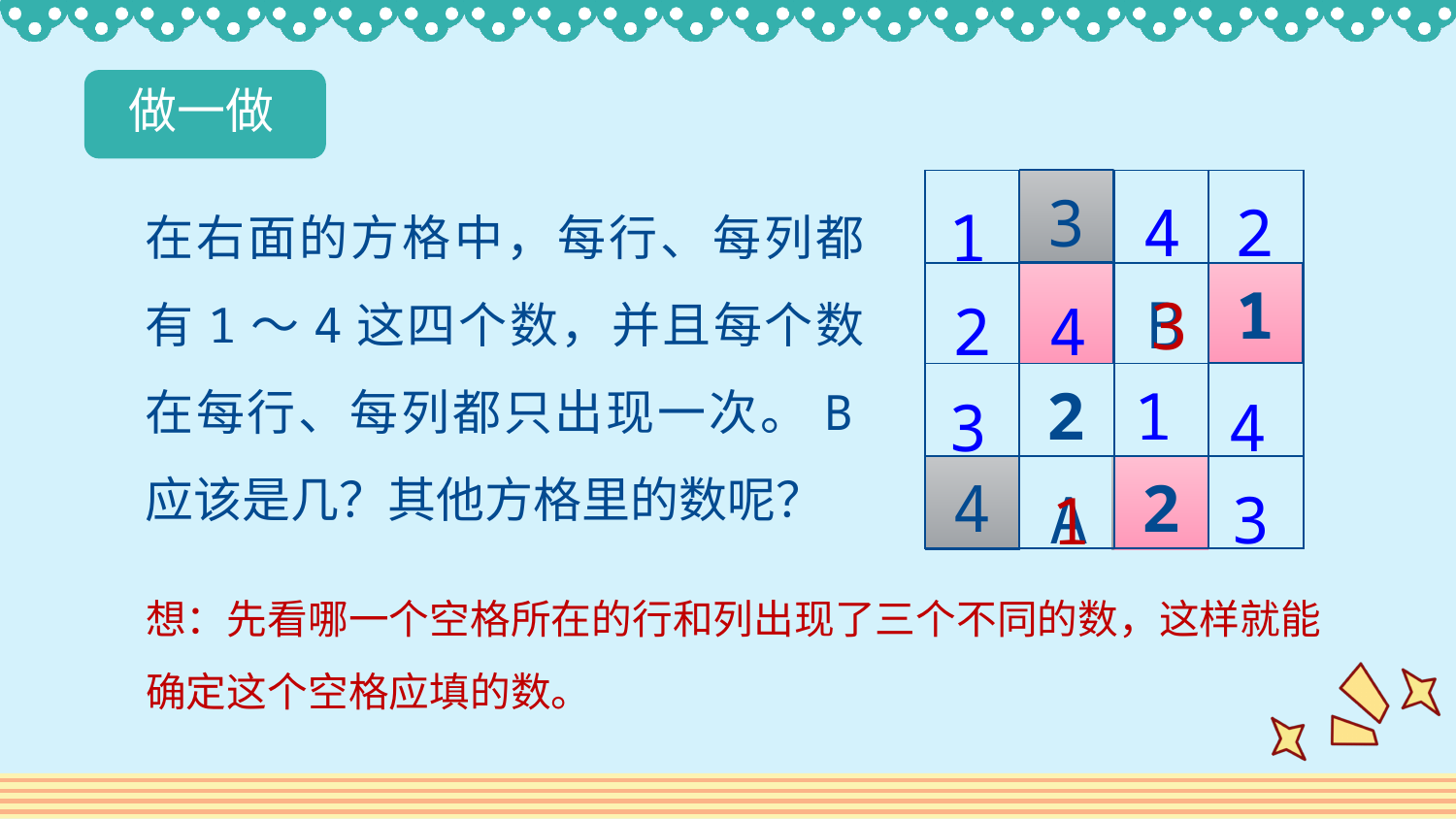

做一做
4
2
1

|  | 3 |  |  |
| --- | --- | --- | --- |
|  |  |  | 1 |
|  | 2 |  |  |
| 4 |  | 2 |  |
在右面的方格中，每行、每列都有1～4这四个数，并且每个数在每行、每列都只出现一次。B应该是几？其他方格里的数呢？
B
3
2
4

1
3
4
A
3
1

想：先看哪一个空格所在的行和列出现了三个不同的数，这样就能确定这个空格应填的数。